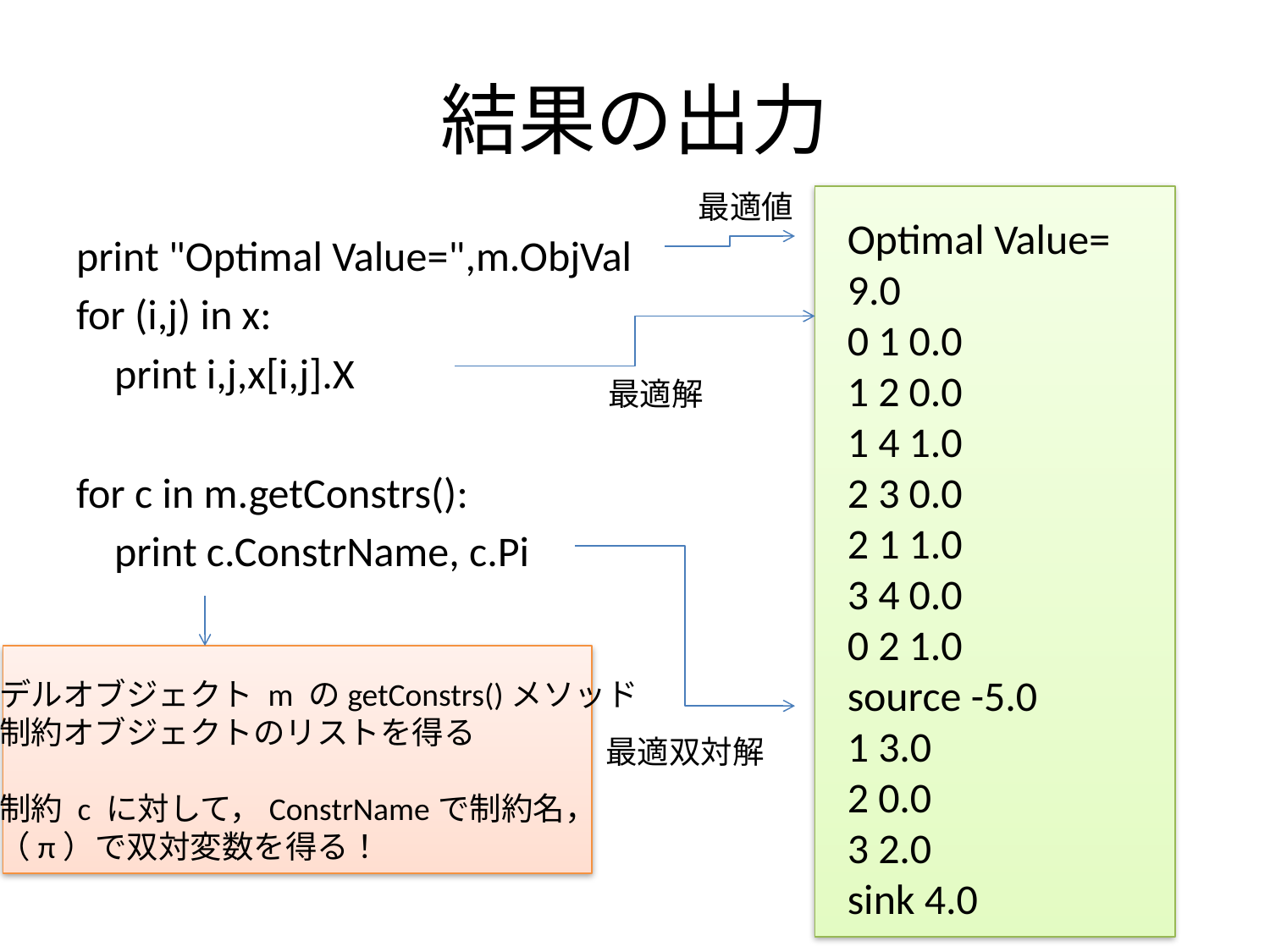

# 結果の出力
最適値

Optimal Value= 9.0
0 1 0.0
1 2 0.0
1 4 1.0
2 3 0.0
2 1 1.0
3 4 0.0
0 2 1.0
source -5.0
1 3.0
2 0.0
3 2.0
sink 4.0
print "Optimal Value=",m.ObjVal
for (i,j) in x:
    print i,j,x[i,j].X

for c in m.getConstrs():
    print c.ConstrName, c.Pi
最適解

モデルオブジェクト m のgetConstrs()メソッド
で制約オブジェクトのリストを得る

各制約 c に対して，ConstrNameで制約名，
Pi（π）で双対変数を得る！
最適双対解